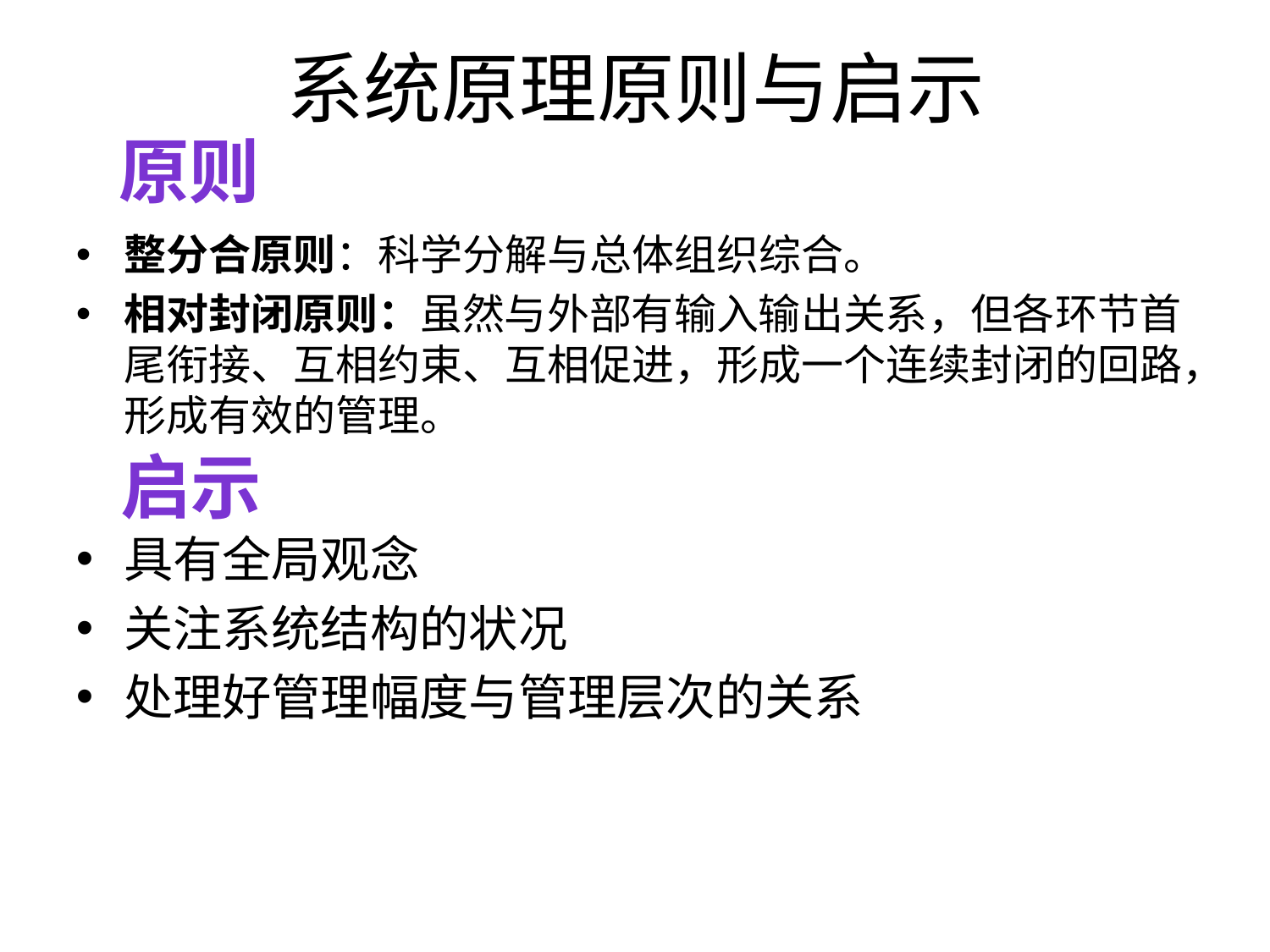

# 系统原理原则与启示
原则
整分合原则：科学分解与总体组织综合。
相对封闭原则：虽然与外部有输入输出关系，但各环节首尾衔接、互相约束、互相促进，形成一个连续封闭的回路，形成有效的管理。

启示
具有全局观念
关注系统结构的状况
处理好管理幅度与管理层次的关系